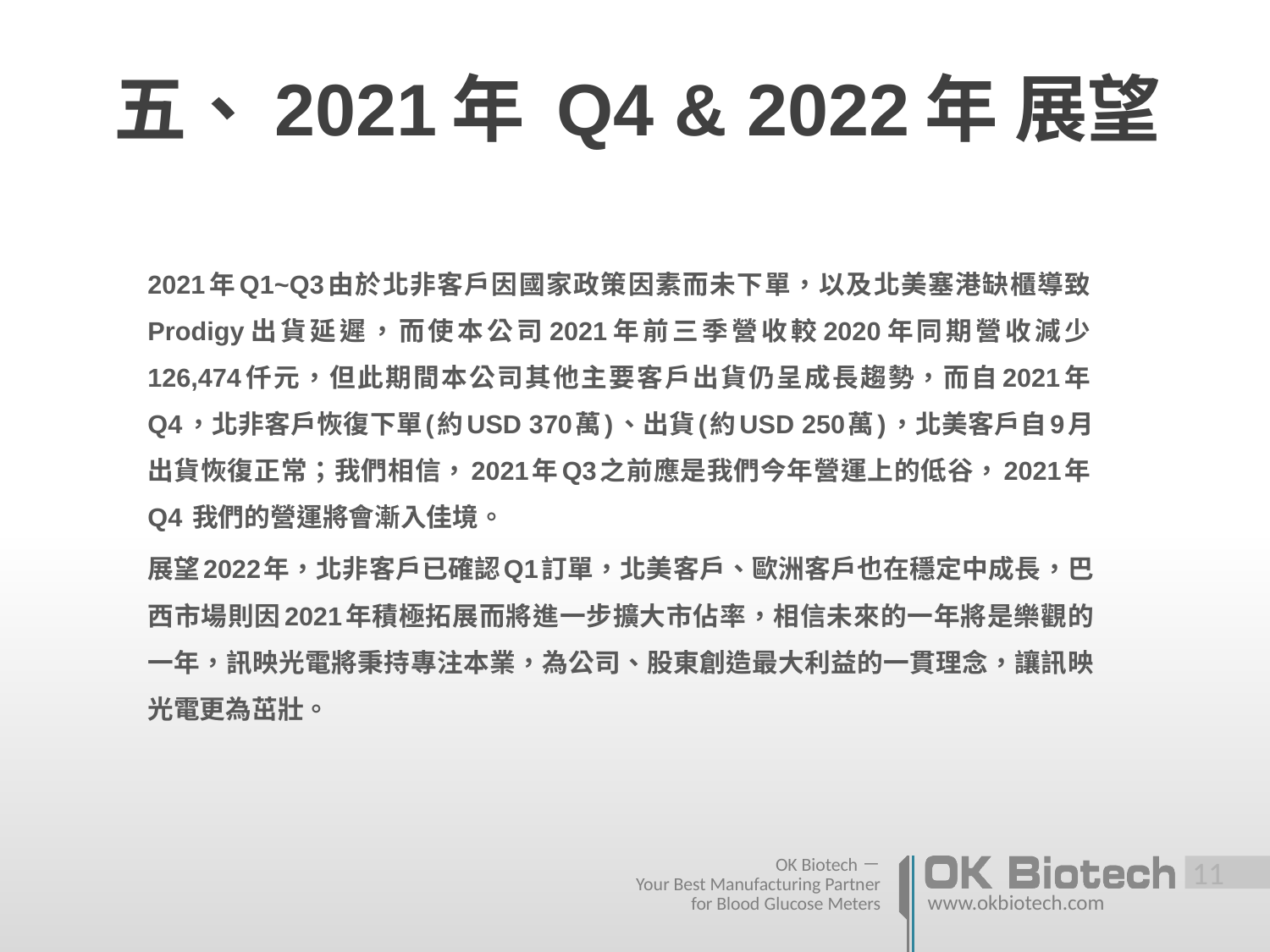

# 五、2021年 Q4 & 2022年 展望
2021年Q1~Q3由於北非客戶因國家政策因素而未下單，以及北美塞港缺櫃導致Prodigy出貨延遲，而使本公司2021年前三季營收較2020年同期營收減少126,474仟元，但此期間本公司其他主要客戶出貨仍呈成長趨勢，而自2021年Q4，北非客戶恢復下單(約USD 370萬)、出貨(約USD 250萬)，北美客戶自9月出貨恢復正常；我們相信，2021年Q3之前應是我們今年營運上的低谷，2021年Q4 我們的營運將會漸入佳境。
展望2022年，北非客戶已確認Q1訂單，北美客戶、歐洲客戶也在穩定中成長，巴西市場則因2021年積極拓展而將進一步擴大市佔率，相信未來的一年將是樂觀的一年，訊映光電將秉持專注本業，為公司、股東創造最大利益的一貫理念，讓訊映光電更為茁壯。
 11